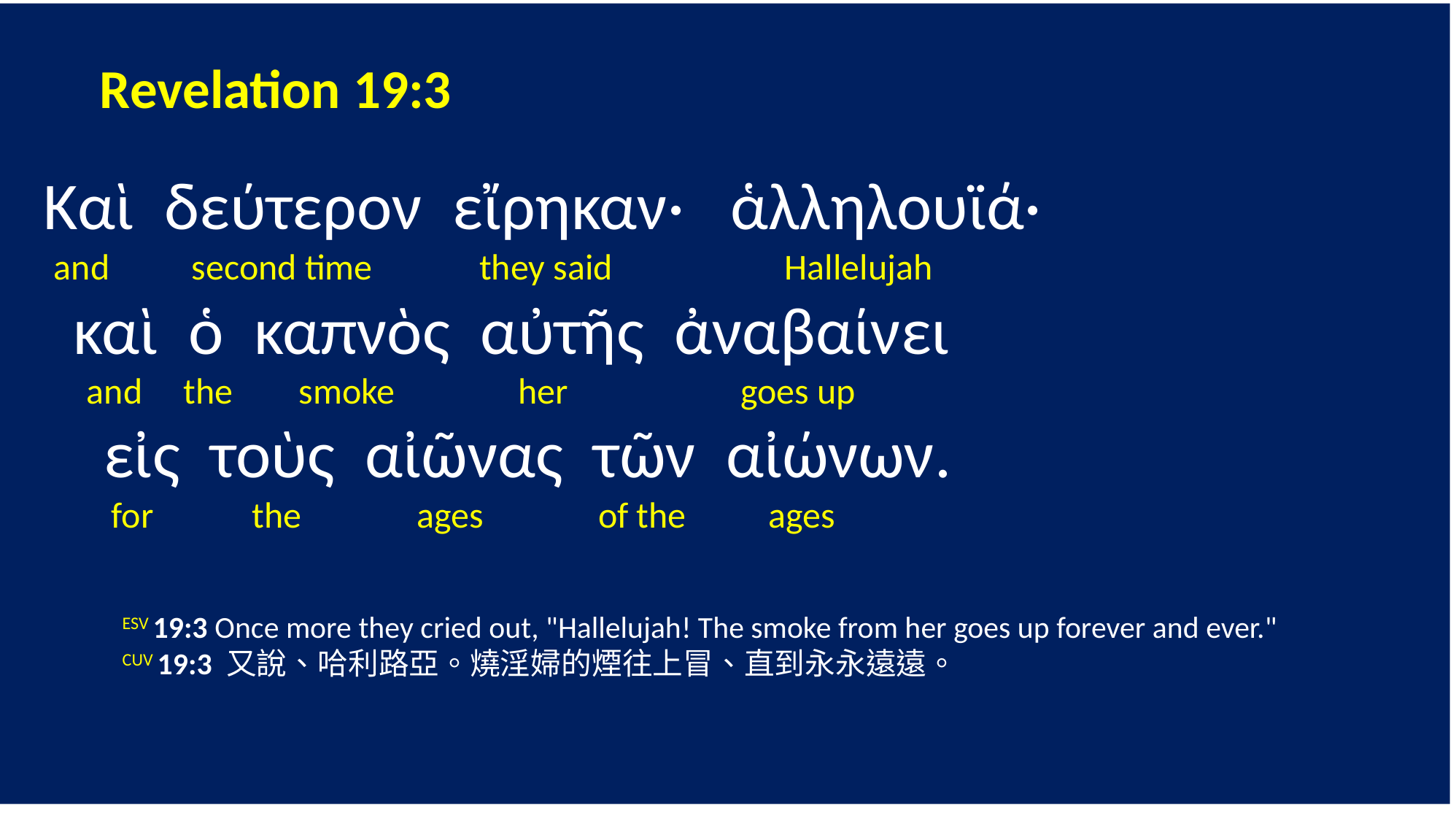

Revelation 19:3

  Καὶ  δεύτερον  εἴρηκαν·   ἁλληλουϊά·
     and          second time             they said                     Hallelujah
    καὶ  ὁ  καπνὸς  αὐτῆς  ἀναβαίνει
         and     the        smoke               her                     goes up
      εἰς  τοὺς  αἰῶνας  τῶν  αἰώνων.
            for            the              ages              of the          ages

	ESV 19:3 Once more they cried out, "Hallelujah! The smoke from her goes up forever and ever."
	CUV 19:3 又說、哈利路亞。燒淫婦的煙往上冒、直到永永遠遠。